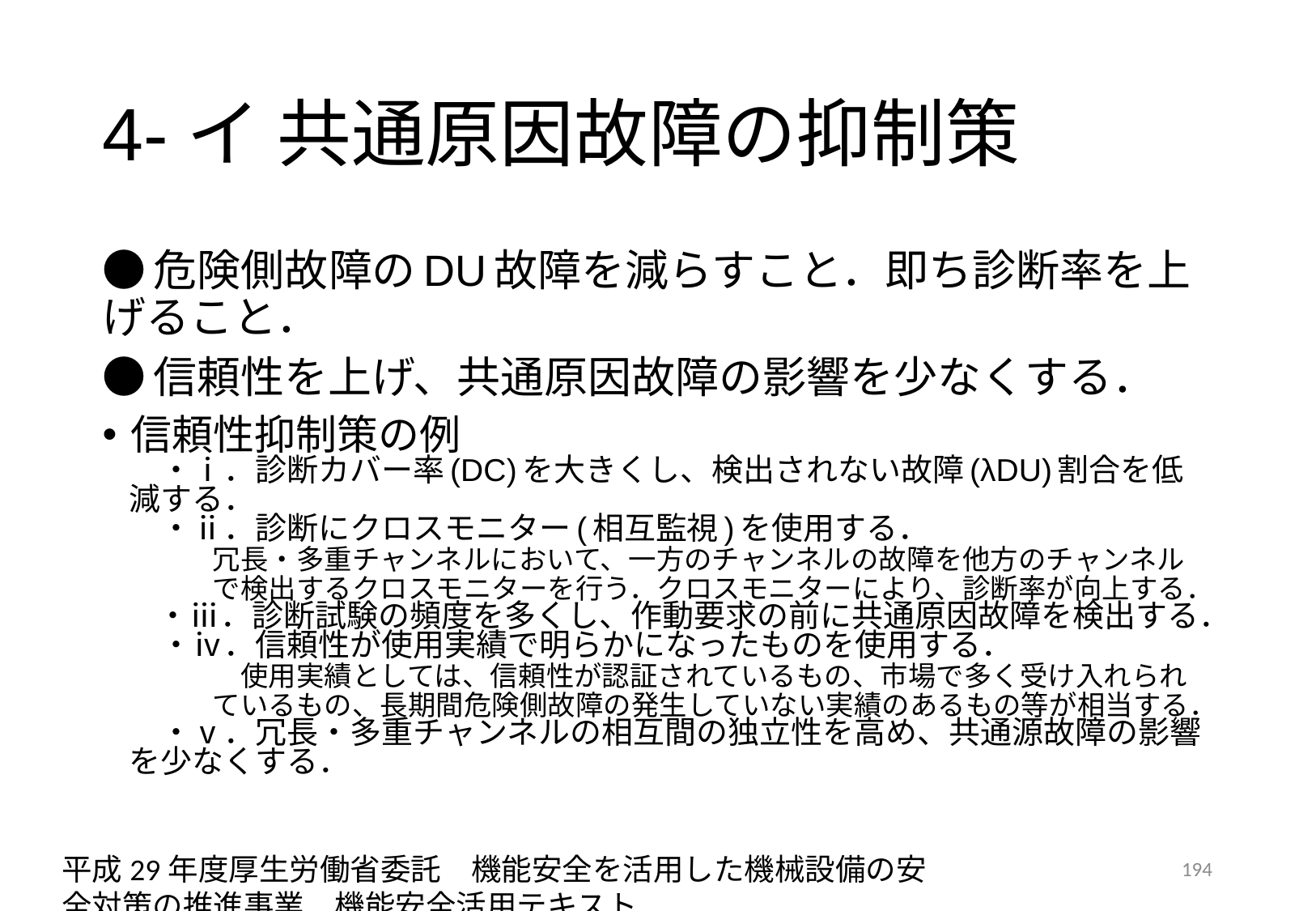

# 4-イ 共通原因故障の抑制策
●危険側故障のDU故障を減らすこと．即ち診断率を上げること．
●信頼性を上げ、共通原因故障の影響を少なくする．
信頼性抑制策の例
　・ⅰ．診断カバー率(DC)を大きくし、検出されない故障(λDU)割合を低減する．
　・ⅱ．診断にクロスモニター(相互監視)を使用する．
冗長・多重チャンネルにおいて、一方のチャンネルの故障を他方のチャンネルで検出するクロスモニターを行う．クロスモニターにより、診断率が向上する．
　・ⅲ．診断試験の頻度を多くし、作動要求の前に共通原因故障を検出する．
　・ⅳ．信頼性が使用実績で明らかになったものを使用する．
　使用実績としては、信頼性が認証されているもの、市場で多く受け入れられているもの、長期間危険側故障の発生していない実績のあるもの等が相当する．
　・ⅴ．冗長・多重チャンネルの相互間の独立性を高め、共通源故障の影響を少なくする．

平成29年度厚生労働省委託　機能安全を活用した機械設備の安全対策の推進事業　機能安全活用テキスト
194